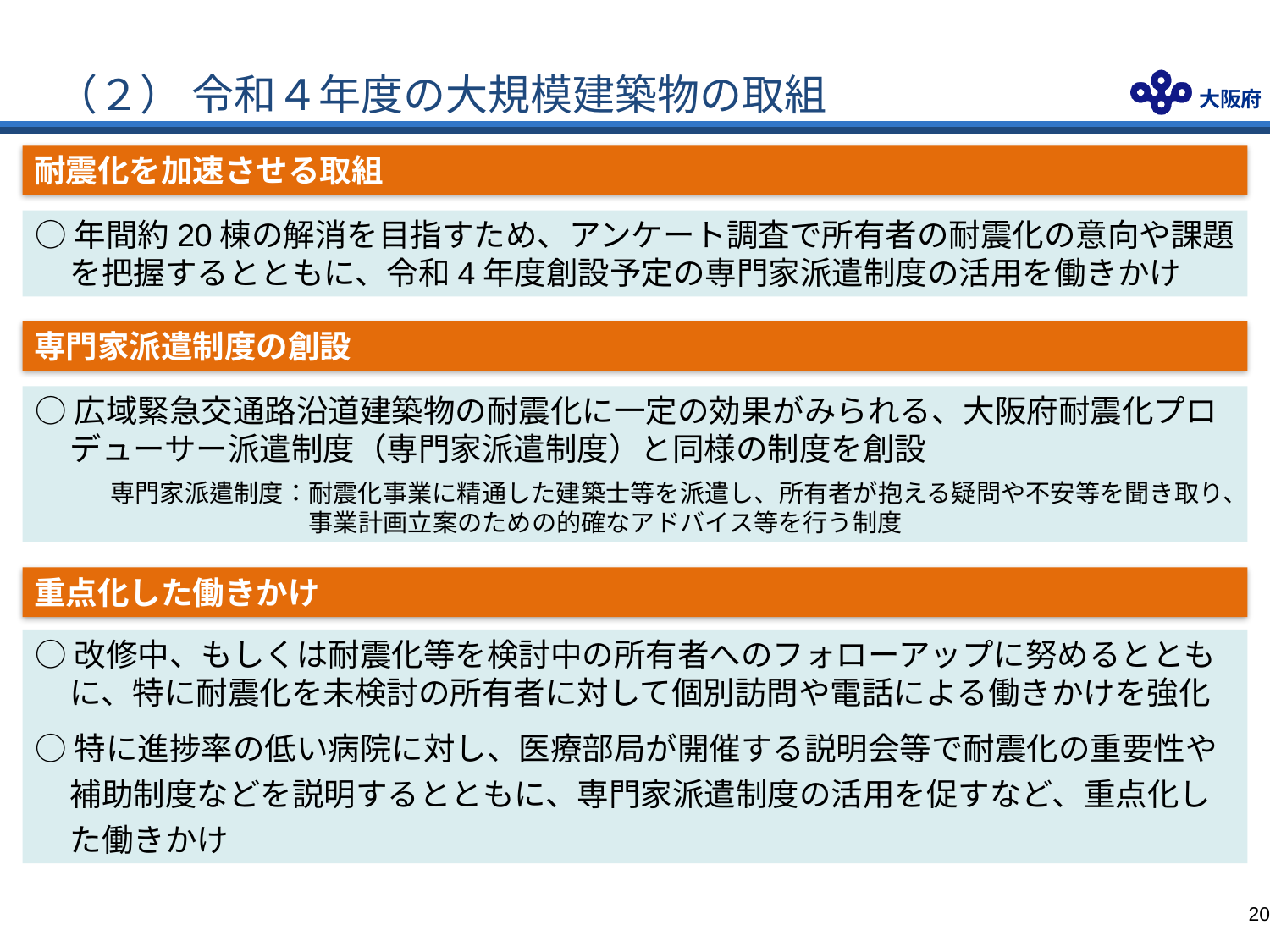

# （２） 令和４年度の大規模建築物の取組
耐震化を加速させる取組
○年間約20棟の解消を目指すため、アンケート調査で所有者の耐震化の意向や課題を把握するとともに、令和4年度創設予定の専門家派遣制度の活用を働きかけ
専門家派遣制度の創設
○広域緊急交通路沿道建築物の耐震化に一定の効果がみられる、大阪府耐震化プロデューサー派遣制度（専門家派遣制度）と同様の制度を創設
専門家派遣制度：耐震化事業に精通した建築士等を派遣し、所有者が抱える疑問や不安等を聞き取り、事業計画立案のための的確なアドバイス等を行う制度
重点化した働きかけ
○改修中、もしくは耐震化等を検討中の所有者へのフォローアップに努めるとともに、特に耐震化を未検討の所有者に対して個別訪問や電話による働きかけを強化
○特に進捗率の低い病院に対し、医療部局が開催する説明会等で耐震化の重要性や補助制度などを説明するとともに、専門家派遣制度の活用を促すなど、重点化した働きかけ
20